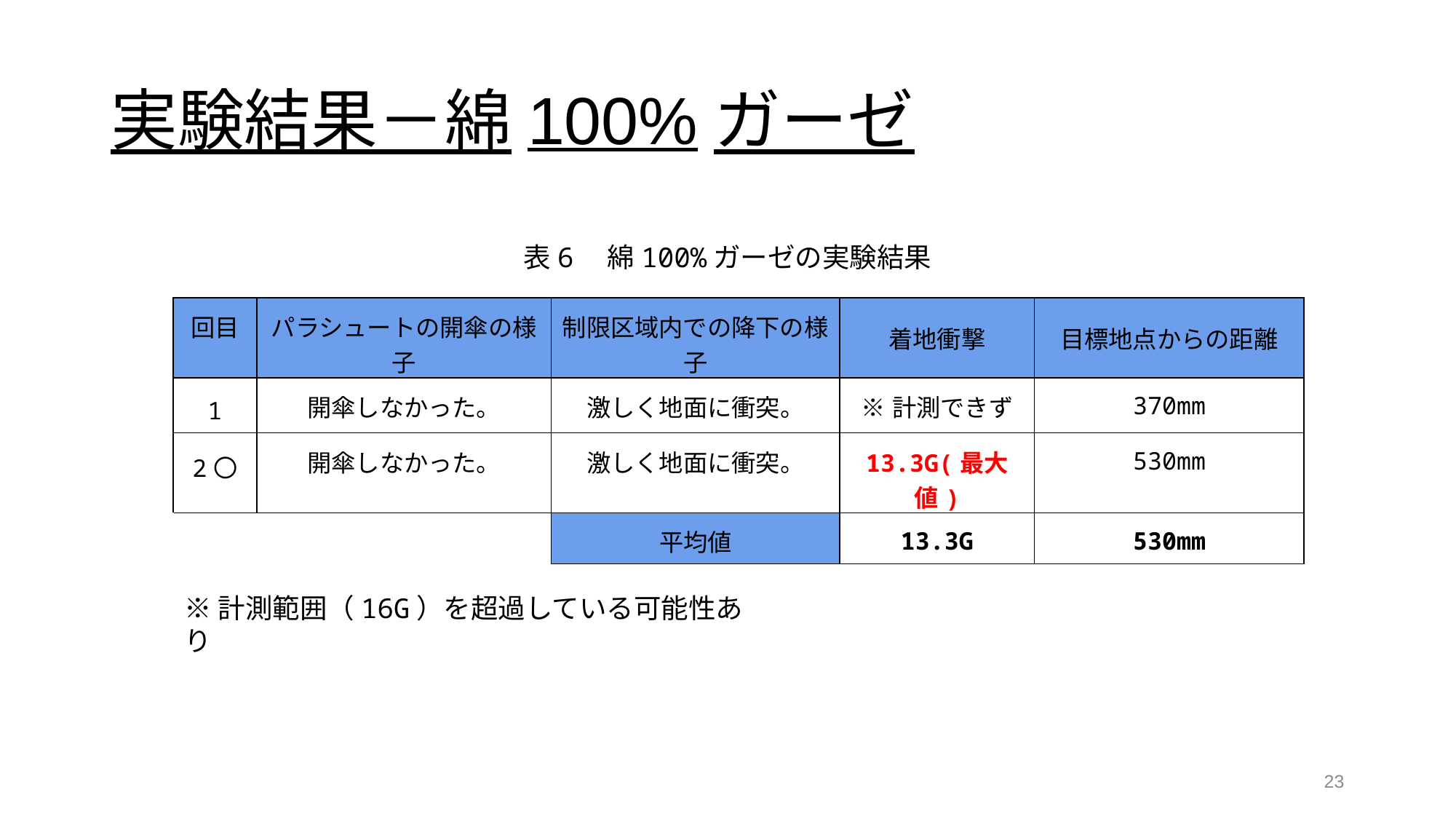

# 実験結果－綿100%ガーゼ
表6　綿100%ガーゼの実験結果
| 回目 | パラシュートの開傘の様子 | 制限区域内での降下の様子 | 着地衝撃 | 目標地点からの距離 |
| --- | --- | --- | --- | --- |
| 1 | 開傘しなかった。 | 激しく地面に衝突。 | ※計測できず | 370mm |
| 2〇 | 開傘しなかった。 | 激しく地面に衝突。 | 13.3G(最大値) | 530mm |
|  |  | 平均値 | 13.3G | 530mm |
※計測範囲（16G）を超過している可能性あり
23